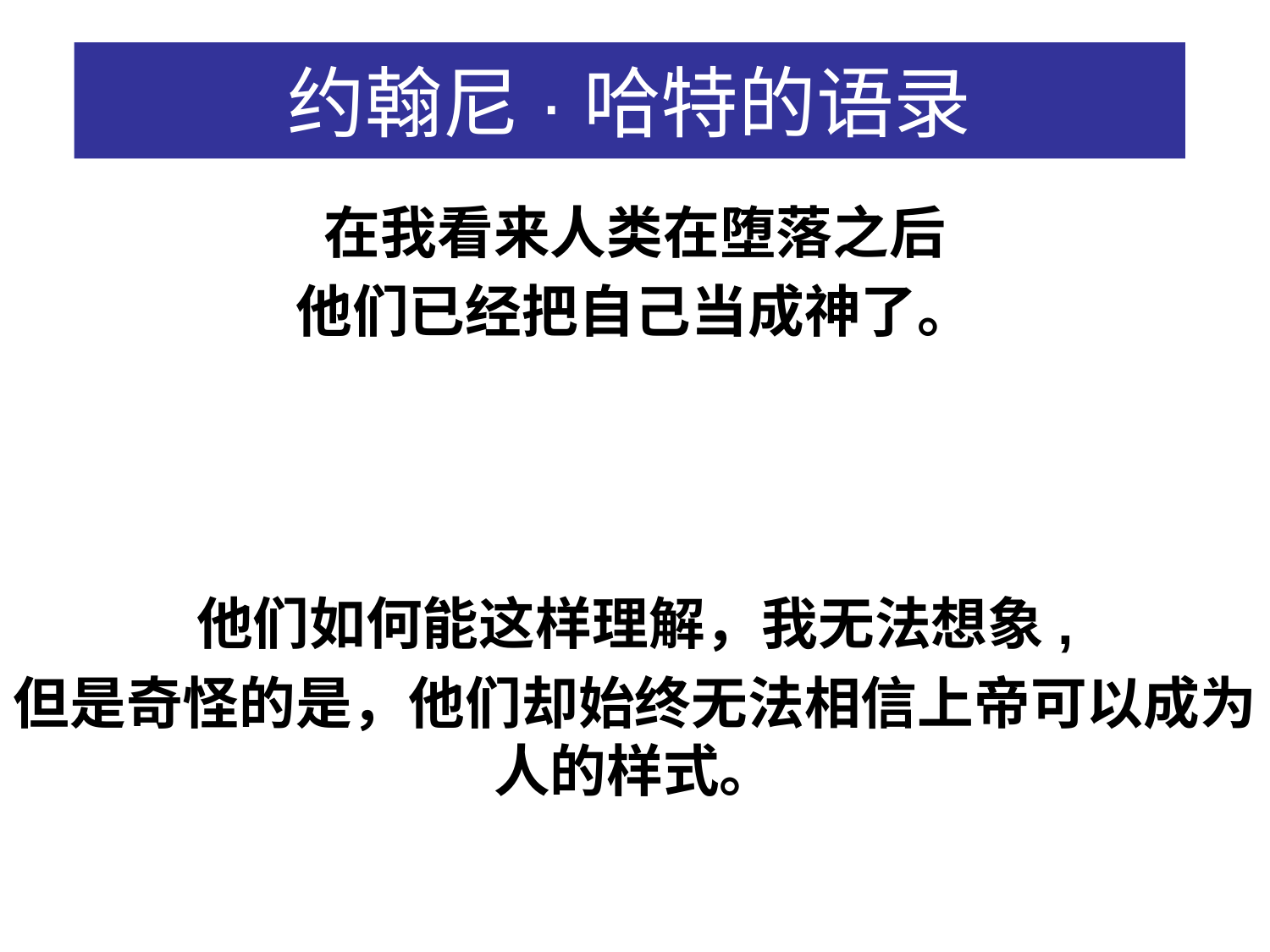

# 约翰尼·哈特的语录
在我看来人类在堕落之后
他们已经把自己当成神了。

他们如何能这样理解，我无法想象,
但是奇怪的是，他们却始终无法相信上帝可以成为人的样式。